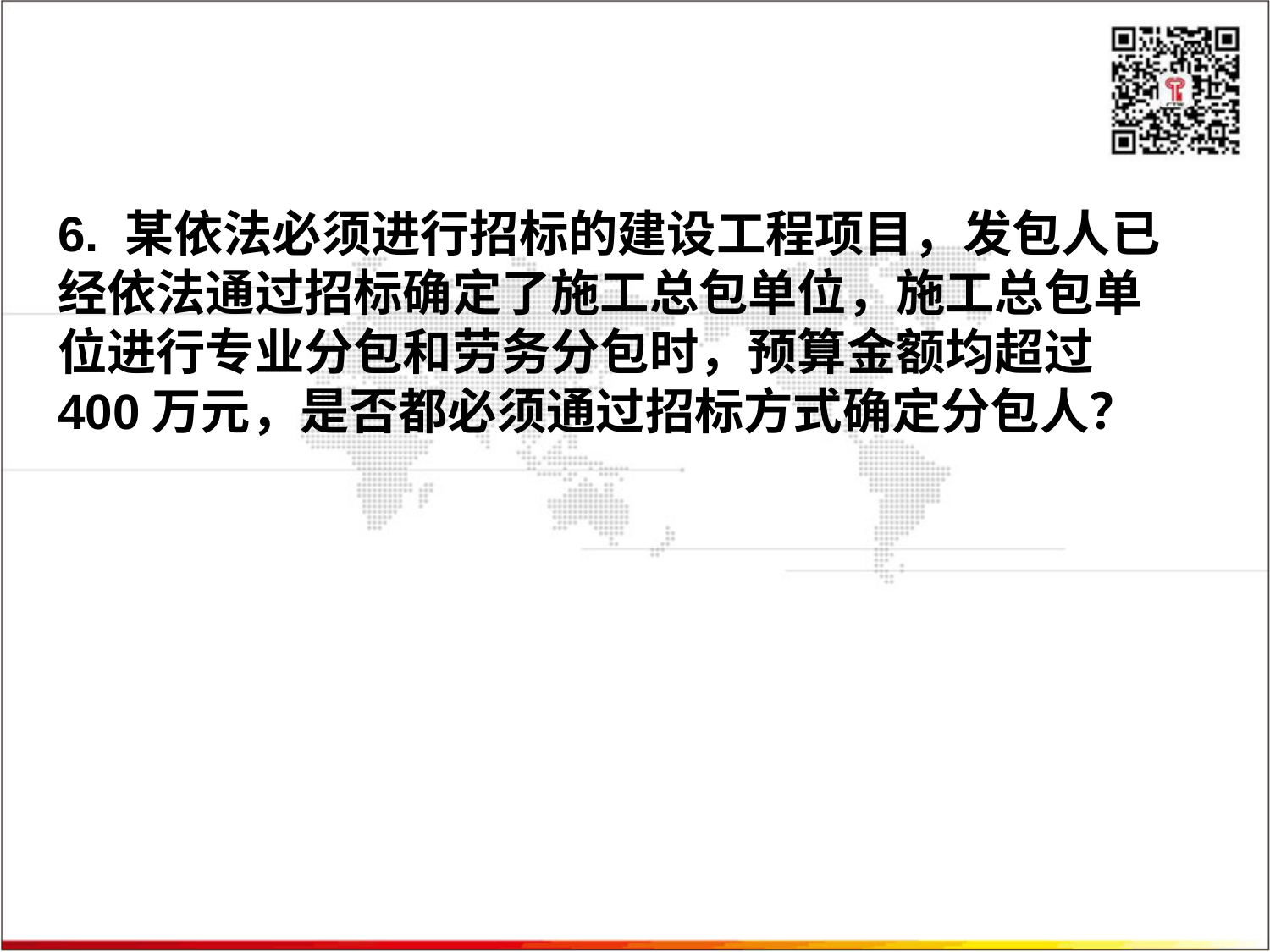

6. 某依法必须进行招标的建设工程项目，发包人已经依法通过招标确定了施工总包单位，施工总包单位进行专业分包和劳务分包时，预算金额均超过400万元，是否都必须通过招标方式确定分包人？